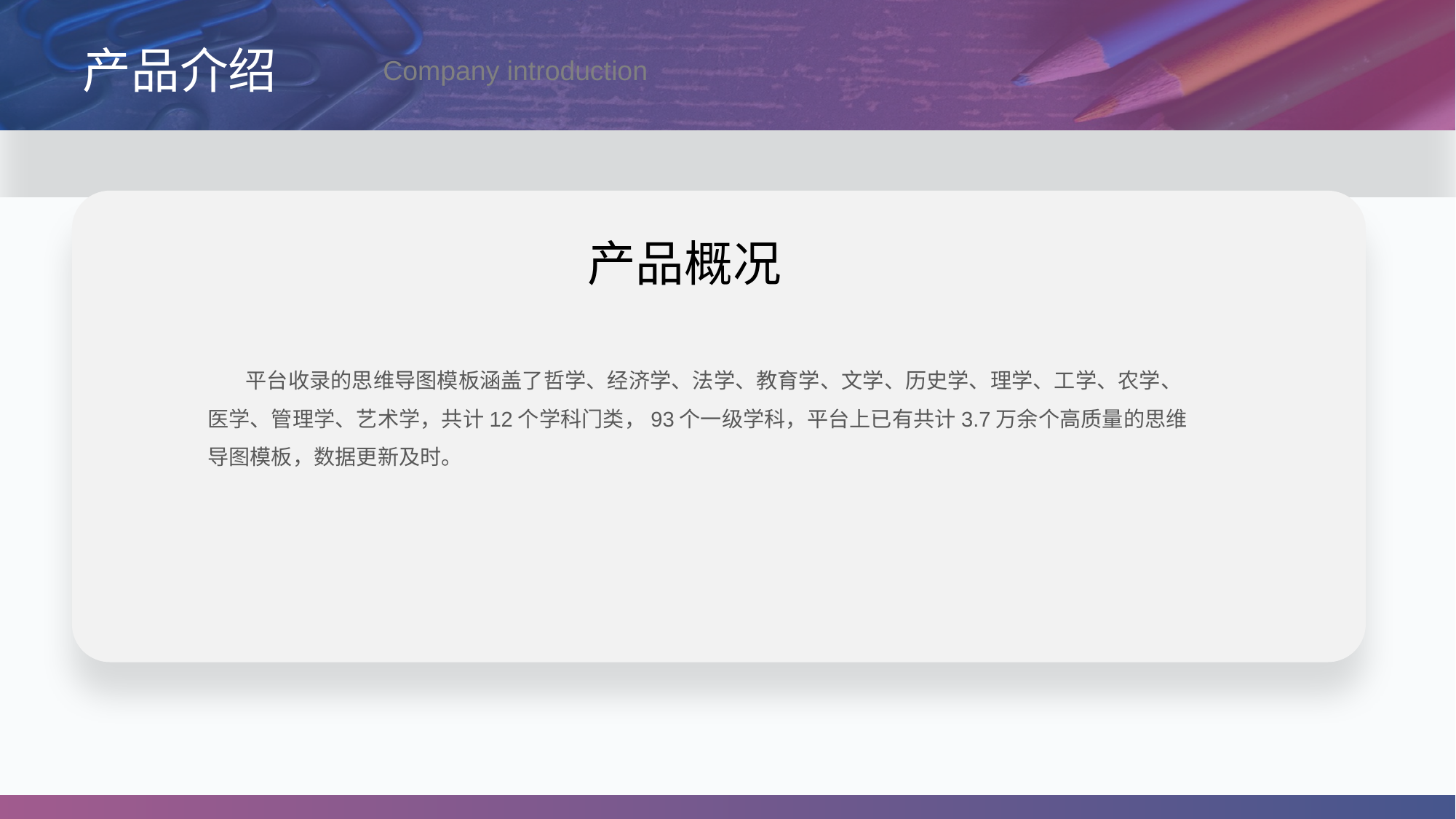

产品介绍
Company introduction

产品概况

       平台收录的思维导图模板涵盖了哲学、经济学、法学、教育学、文学、历史学、理学、工学、农学、医学、管理学、艺术学，共计12个学科门类，93个一级学科，平台上已有共计3.7万余个高质量的思维导图模板，数据更新及时。